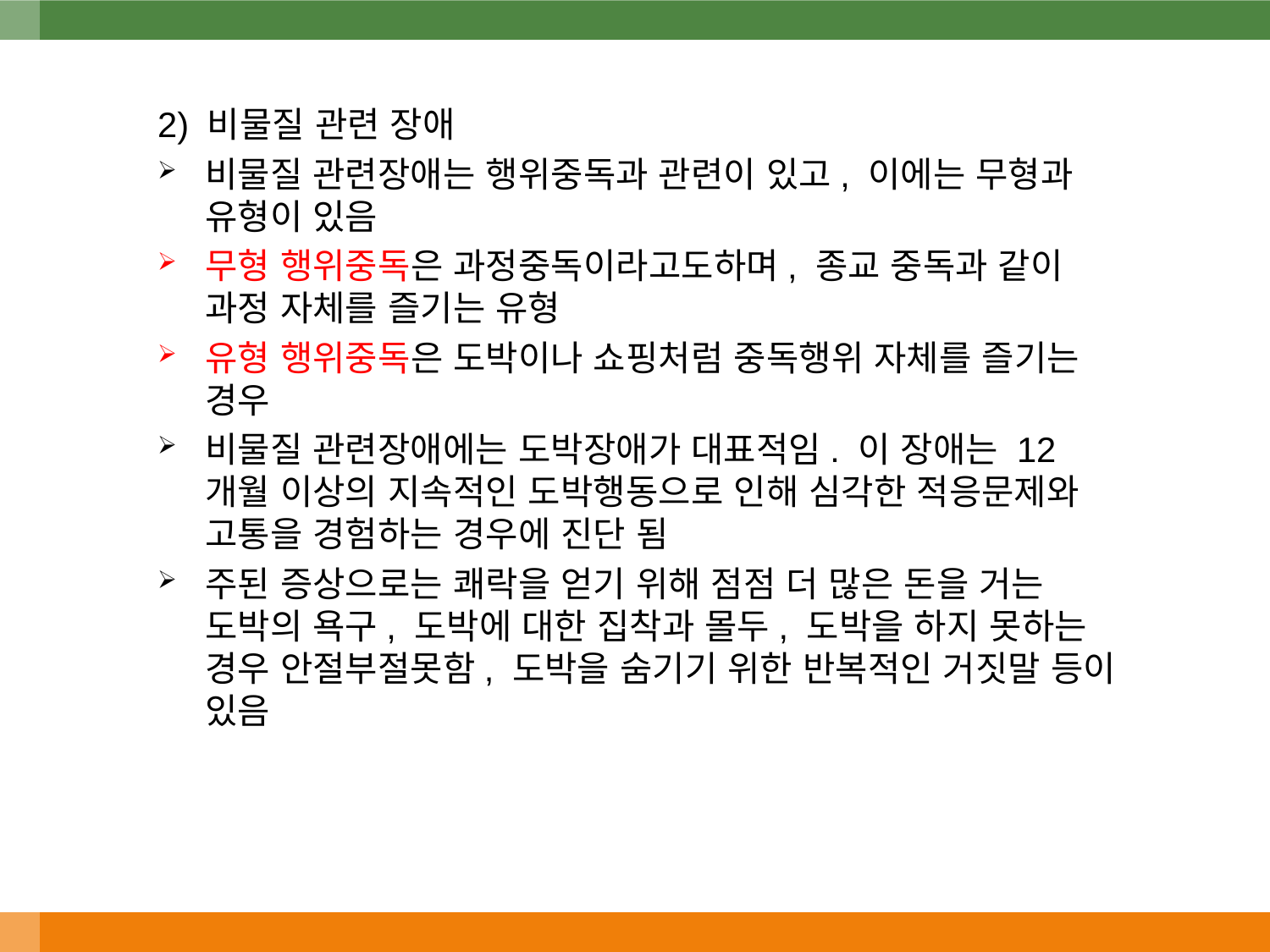

2) 비물질 관련 장애
비물질 관련장애는 행위중독과 관련이 있고, 이에는 무형과 유형이 있음
무형 행위중독은 과정중독이라고도하며, 종교 중독과 같이 과정 자체를 즐기는 유형
유형 행위중독은 도박이나 쇼핑처럼 중독행위 자체를 즐기는 경우
비물질 관련장애에는 도박장애가 대표적임. 이 장애는 12개월 이상의 지속적인 도박행동으로 인해 심각한 적응문제와 고통을 경험하는 경우에 진단 됨
주된 증상으로는 쾌락을 얻기 위해 점점 더 많은 돈을 거는 도박의 욕구, 도박에 대한 집착과 몰두, 도박을 하지 못하는 경우 안절부절못함, 도박을 숨기기 위한 반복적인 거짓말 등이 있음